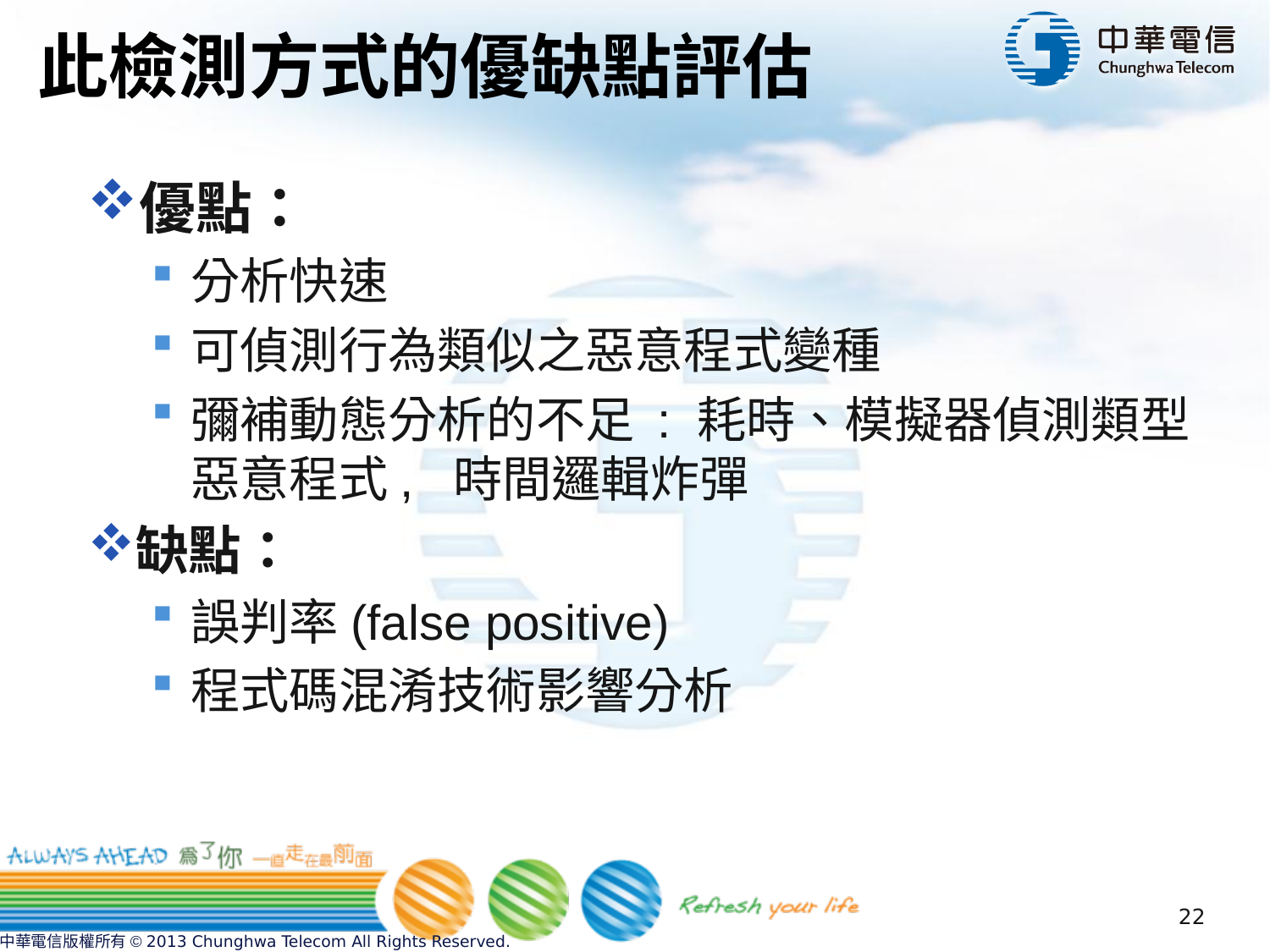

# 此檢測方式的優缺點評估
優點：
分析快速
可偵測行為類似之惡意程式變種
彌補動態分析的不足 : 耗時、模擬器偵測類型惡意程式,  時間邏輯炸彈
缺點：
誤判率(false positive)
程式碼混淆技術影響分析